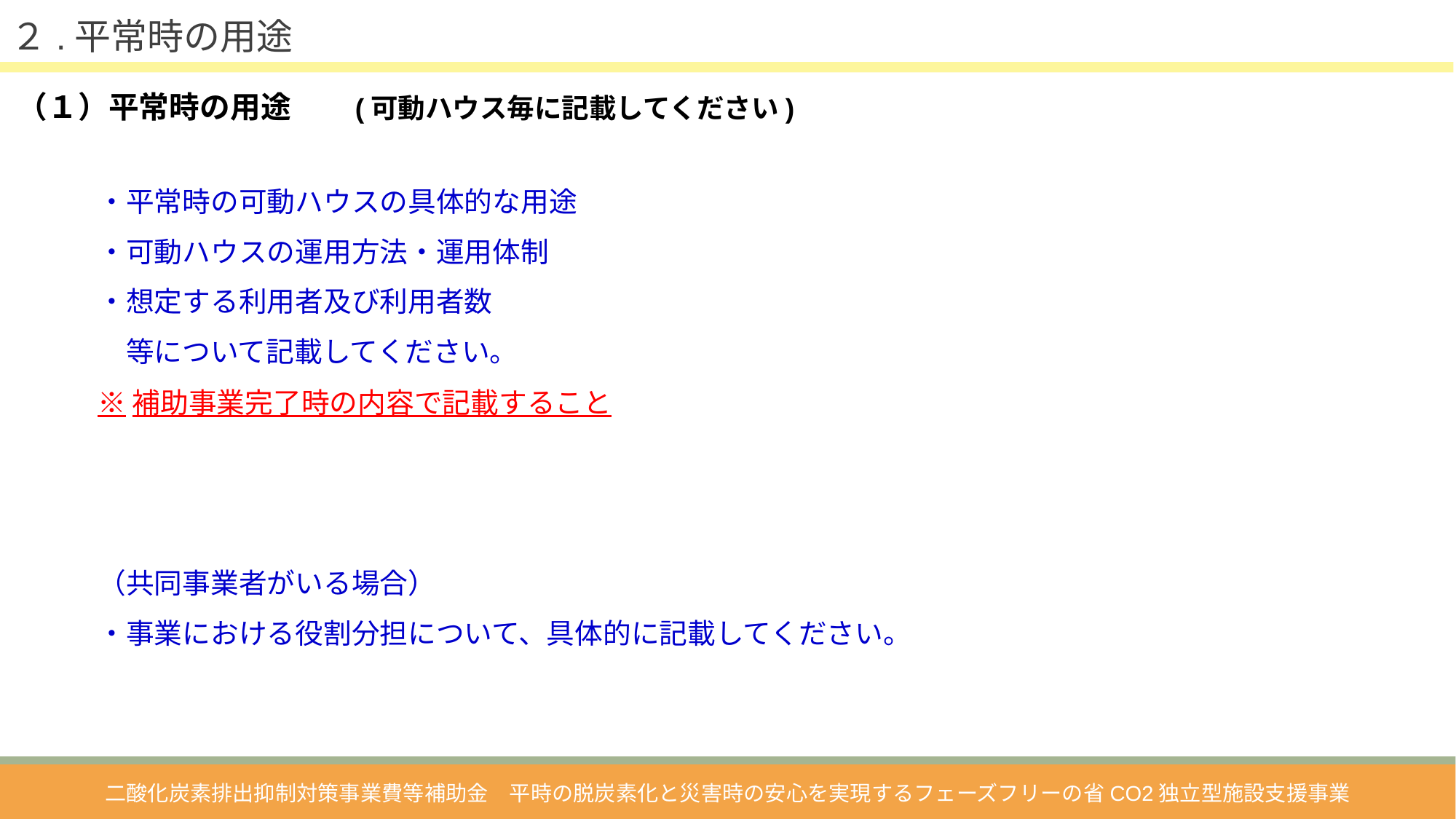

２.平常時の用途

（１）平常時の用途　　(可動ハウス毎に記載してください)
・平常時の可動ハウスの具体的な用途
・可動ハウスの運用方法・運用体制
・想定する利用者及び利用者数
　等について記載してください。
※補助事業完了時の内容で記載すること

（共同事業者がいる場合）
・事業における役割分担について、具体的に記載してください。

二酸化炭素排出抑制対策事業費等補助金　平時の脱炭素化と災害時の安心を実現するフェーズフリーの省CO2独立型施設支援事業